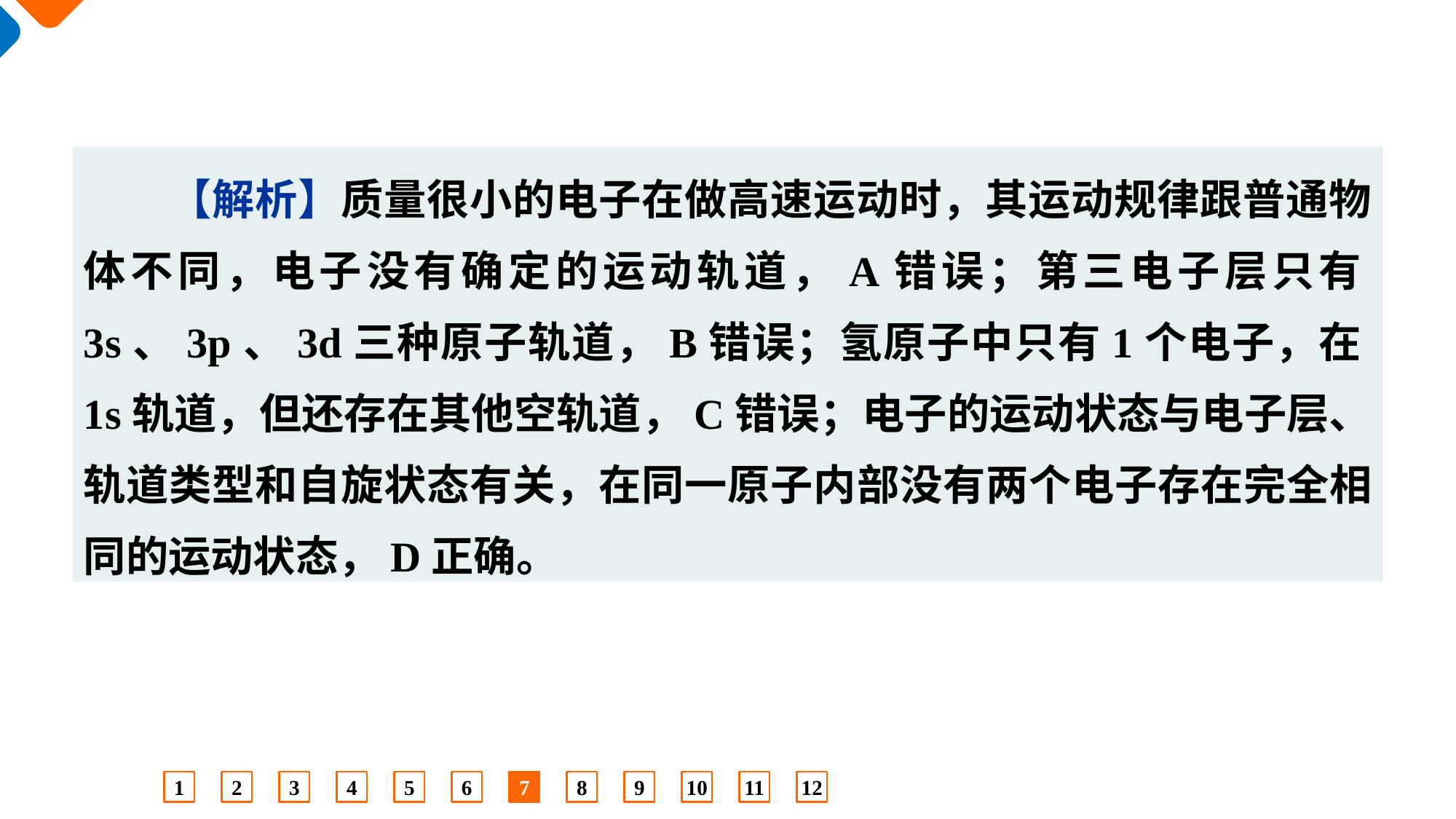

【解析】质量很小的电子在做高速运动时，其运动规律跟普通物体不同，电子没有确定的运动轨道，A错误；第三电子层只有3s、3p、3d三种原子轨道，B错误；氢原子中只有1个电子，在1s轨道，但还存在其他空轨道，C错误；电子的运动状态与电子层、轨道类型和自旋状态有关，在同一原子内部没有两个电子存在完全相同的运动状态，D正确。
1
2
3
4
5
6
7
8
9
10
11
12